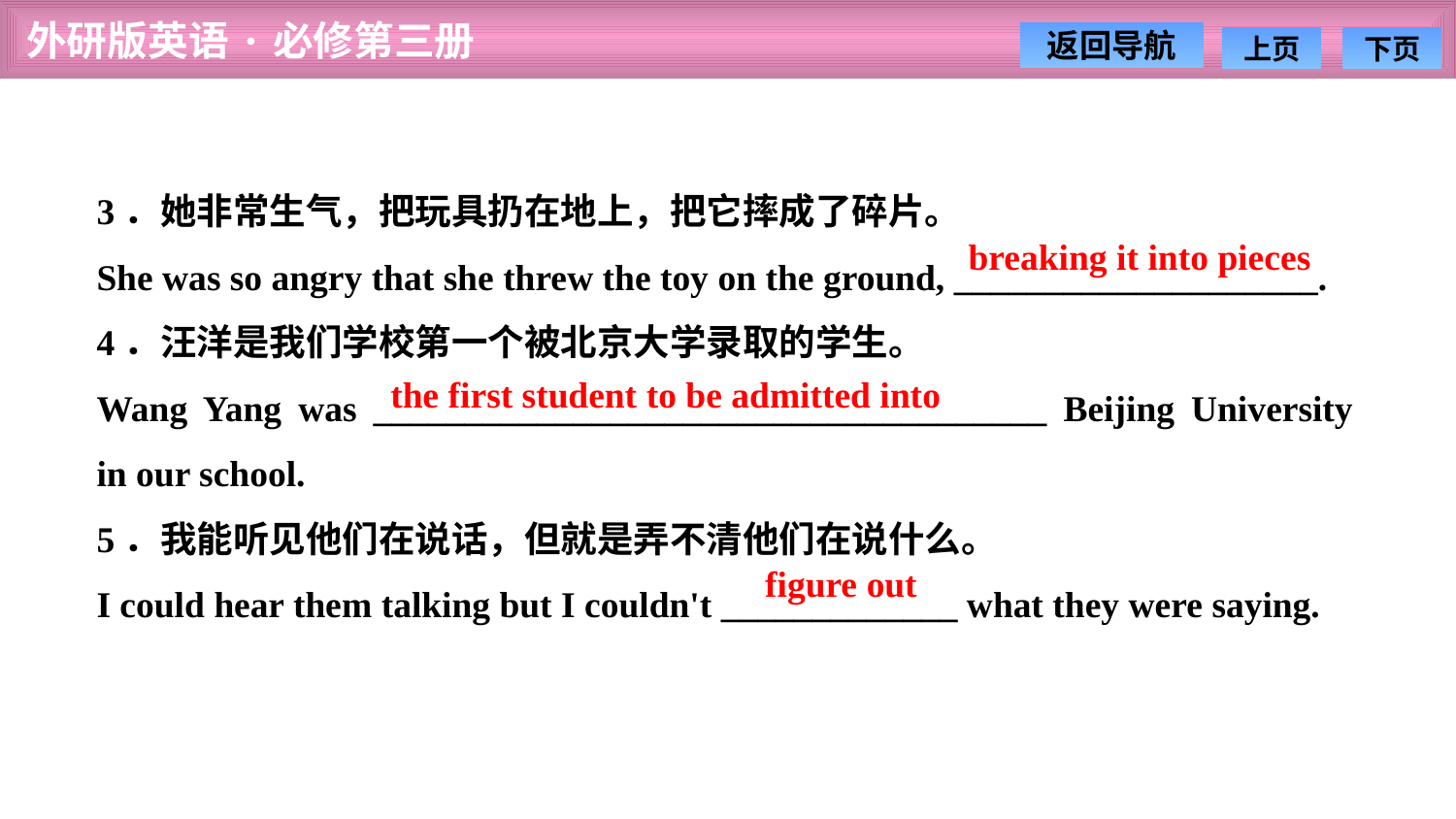

3．她非常生气，把玩具扔在地上，把它摔成了碎片。
She was so angry that she threw the toy on the ground, ____________________.
4．汪洋是我们学校第一个被北京大学录取的学生。
Wang Yang was _____________________________________ Beijing University in our school.
5．我能听见他们在说话，但就是弄不清他们在说什么。
I could hear them talking but I couldn't _____________ what they were saying.
breaking it into pieces
the first student to be admitted into
figure out